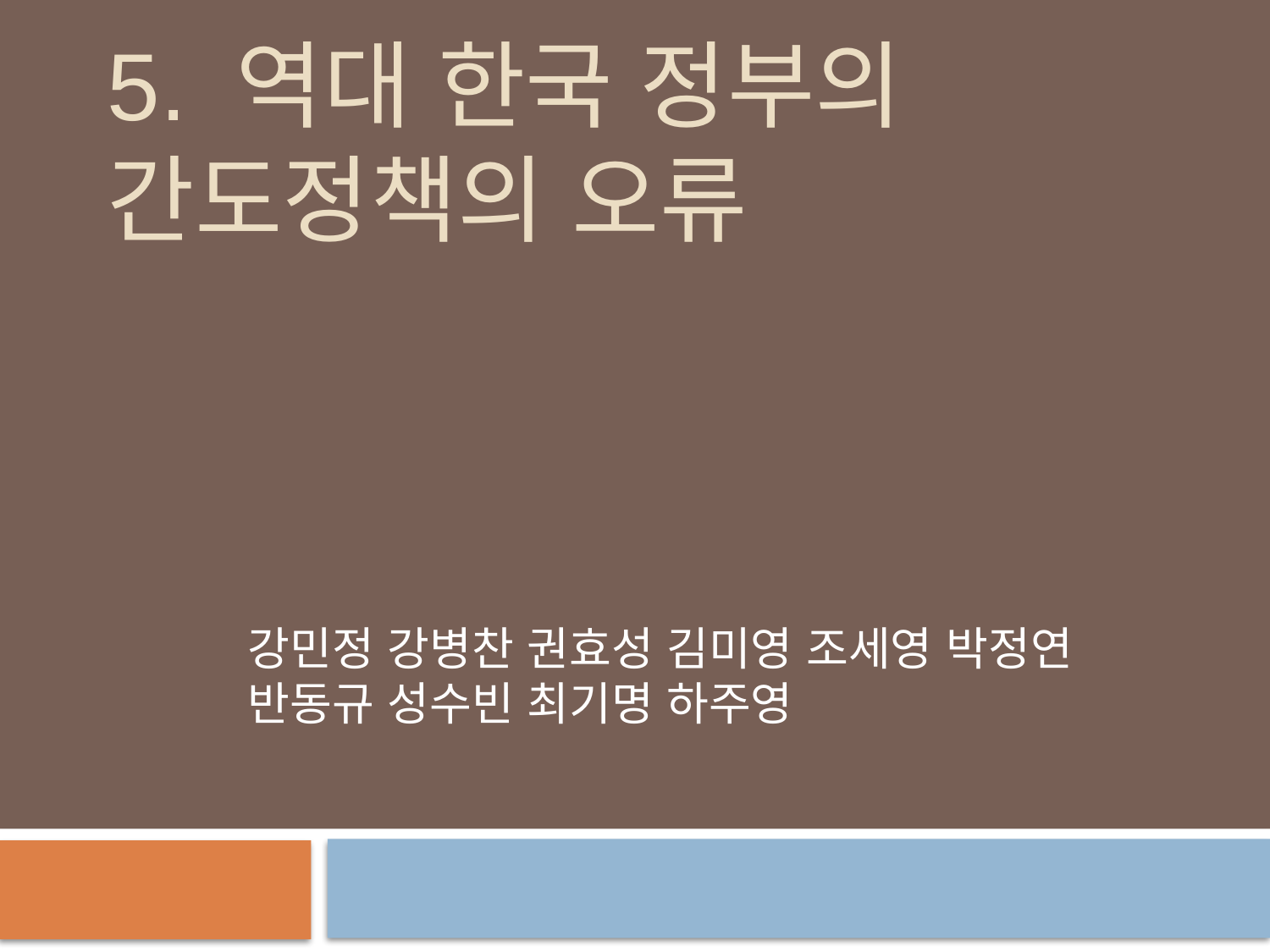

# 5. 역대 한국 정부의 간도정책의 오류
강민정 강병찬 권효성 김미영 조세영 박정연 반동규 성수빈 최기명 하주영